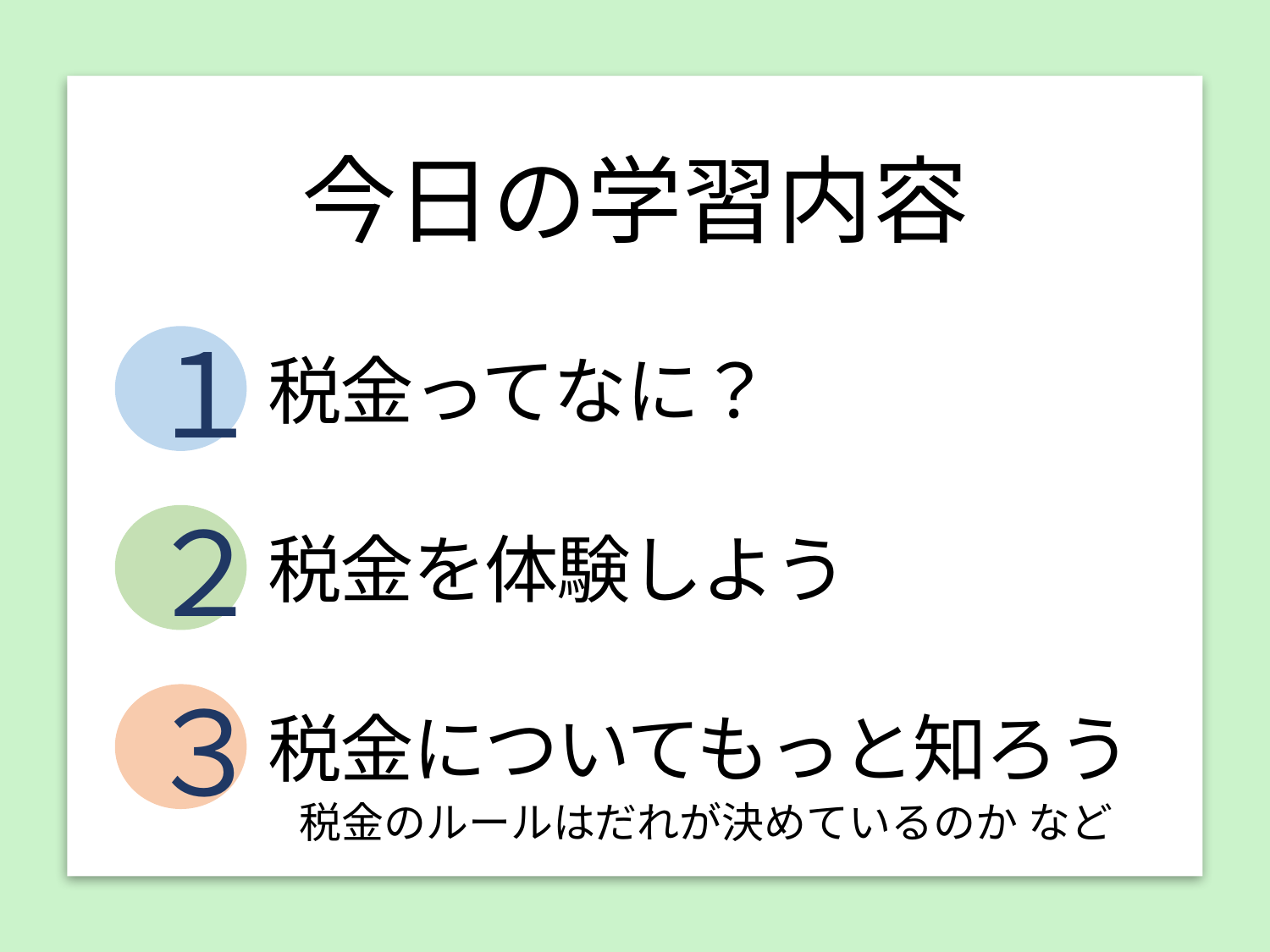

今日の学習内容

１
税金ってなに？
２
税金を体験しよう
税金のルールはだれが決めているのか など
３
税金についてもっと知ろう